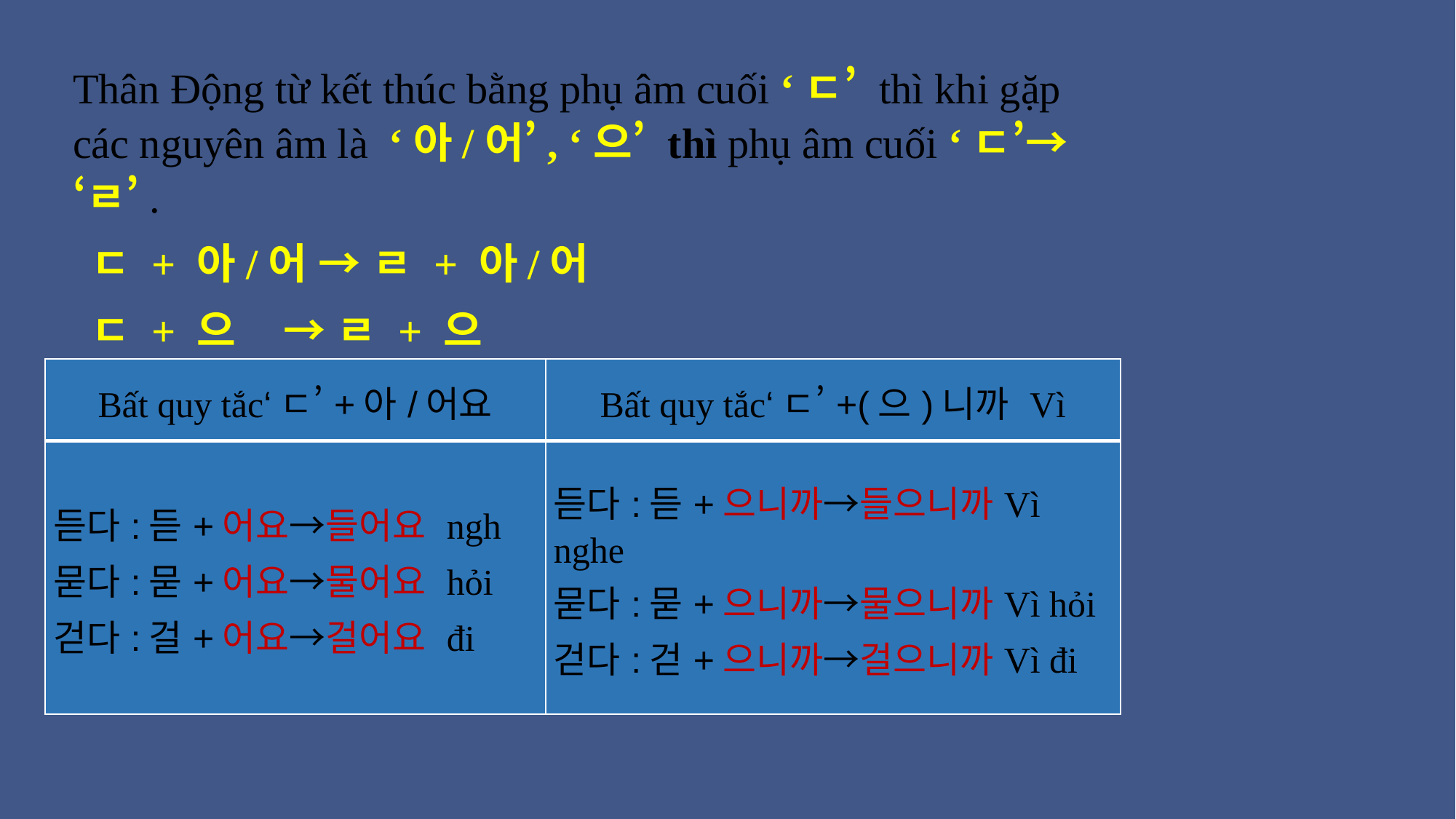

Thân Động từ kết thúc bằng phụ âm cuối ‘ㄷ’ thì khi gặp các nguyên âm là  ‘아/어’, ‘으’ thì phụ âm cuối ‘ㄷ’→ ‘ㄹ’.
ㄷ + 아/어 → ㄹ + 아/어
ㄷ + 으    → ㄹ + 으
| Bất quy tắc‘ㄷ’+아/어요 | Bất quy tắc‘ㄷ’+(으)니까 Vì |
| --- | --- |
| 듣다:듣+어요→들어요 ngh 묻다:묻+어요→물어요 hỏi 걷다:걸+어요→걸어요 đi | 듣다:듣+으니까→들으니까Vì nghe 묻다:묻+으니까→물으니까Vì hỏi 걷다:걷+으니까→걸으니까Vì đi |